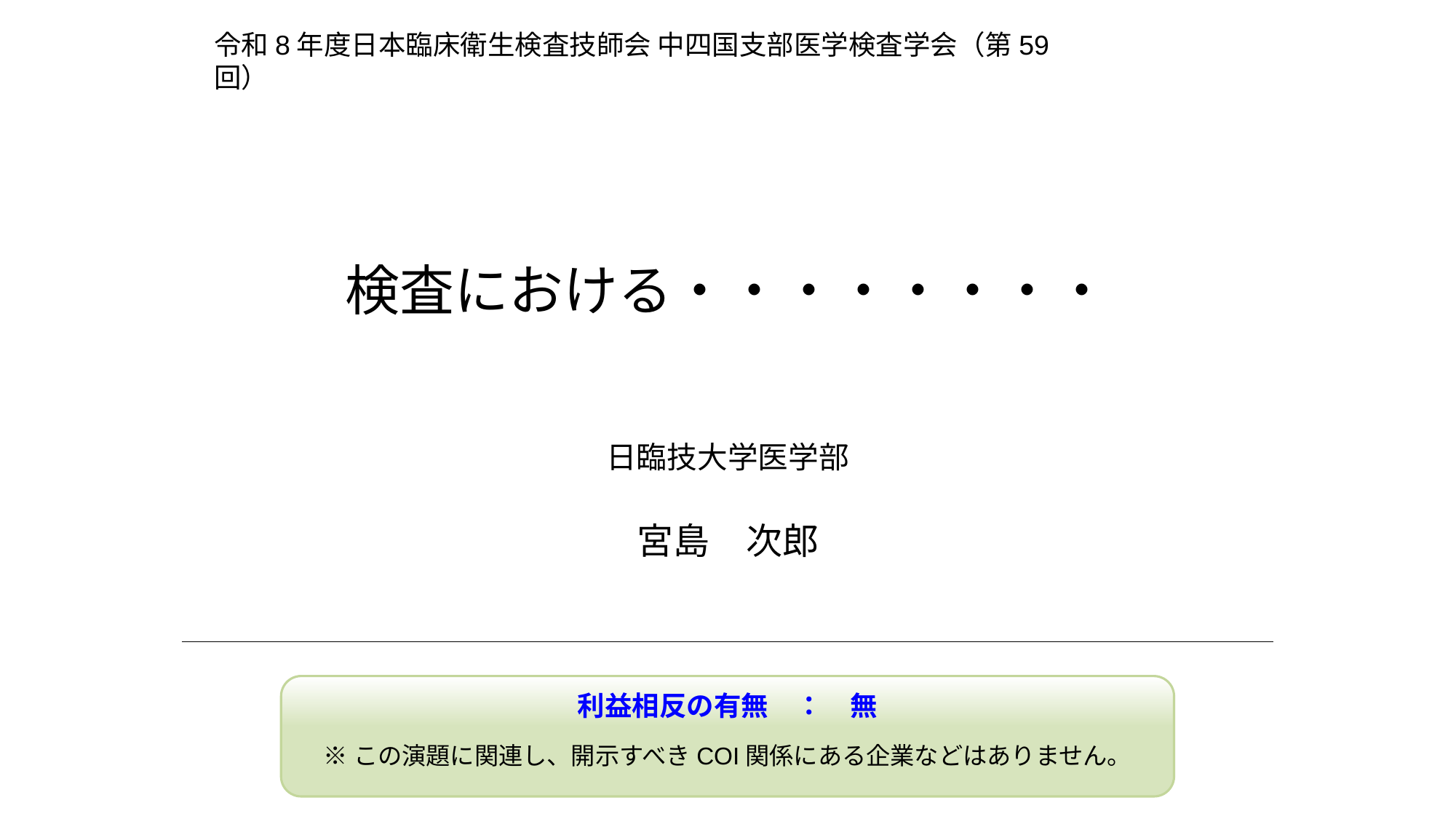

令和8年度日本臨床衛生検査技師会 中四国支部医学検査学会（第59回）
検査における・・・・・・・・
日臨技大学医学部

宮島　次郎

利益相反の有無　：　無
※この演題に関連し、開示すべきCOI関係にある企業などはありません。